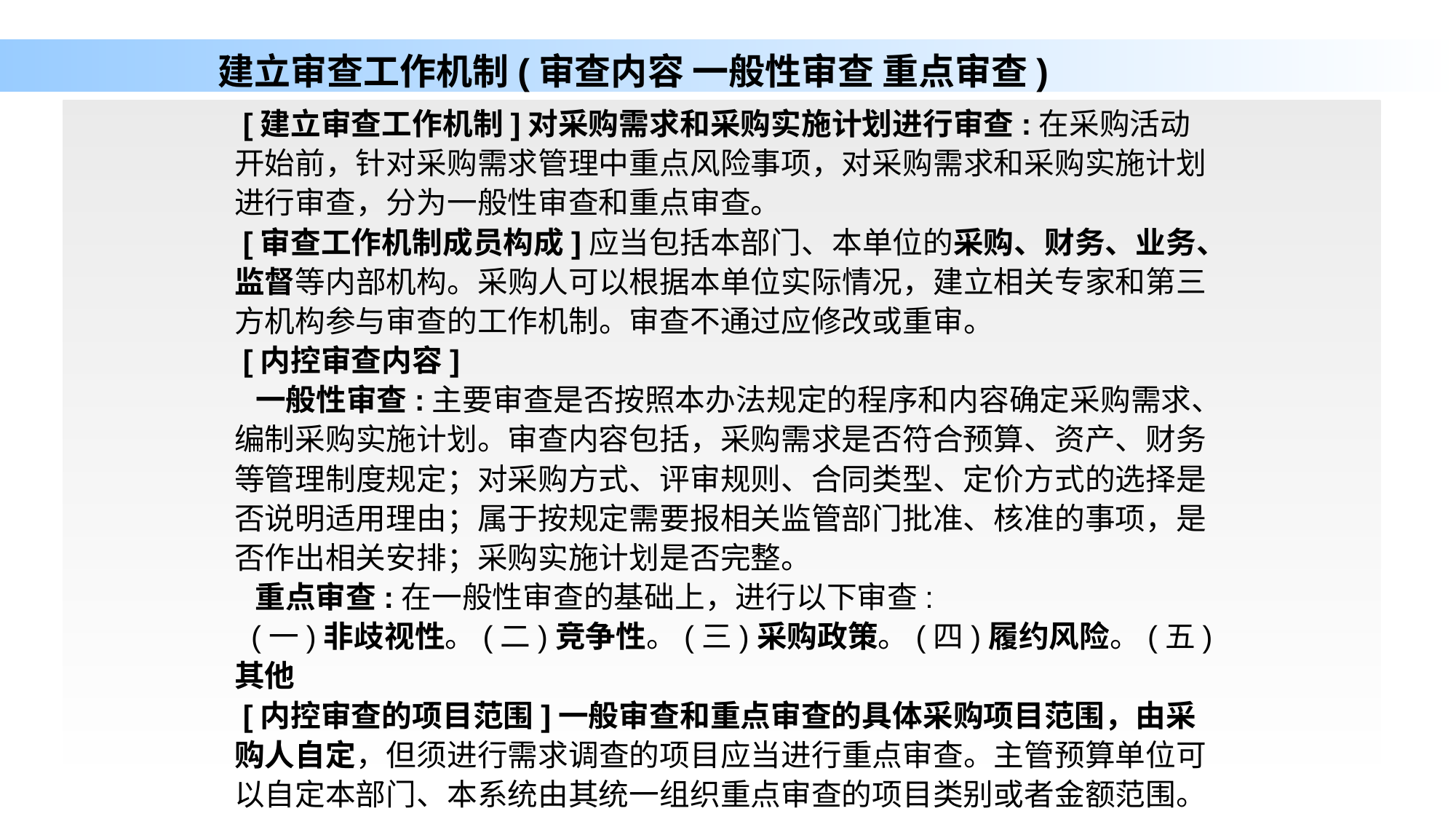

# 建立审查工作机制(审查内容 一般性审查 重点审查)
 [建立审查工作机制]对采购需求和采购实施计划进行审查:在采购活动开始前，针对采购需求管理中重点风险事项，对采购需求和采购实施计划进行审查，分为一般性审查和重点审查。
 [审查工作机制成员构成]应当包括本部门、本单位的采购、财务、业务、监督等内部机构。采购人可以根据本单位实际情况，建立相关专家和第三方机构参与审查的工作机制。审查不通过应修改或重审。
 [内控审查内容]
  一般性审查:主要审查是否按照本办法规定的程序和内容确定采购需求、编制采购实施计划。审查内容包括，采购需求是否符合预算、资产、财务等管理制度规定；对采购方式、评审规则、合同类型、定价方式的选择是否说明适用理由；属于按规定需要报相关监管部门批准、核准的事项，是否作出相关安排；采购实施计划是否完整。
  重点审查:在一般性审查的基础上，进行以下审查:
  (一)非歧视性。(二)竞争性。(三)采购政策。(四)履约风险。(五)其他
 [内控审查的项目范围]一般审查和重点审查的具体采购项目范围，由采购人自定，但须进行需求调查的项目应当进行重点审查。主管预算单位可以自定本部门、本系统由其统一组织重点审查的项目类别或者金额范围。